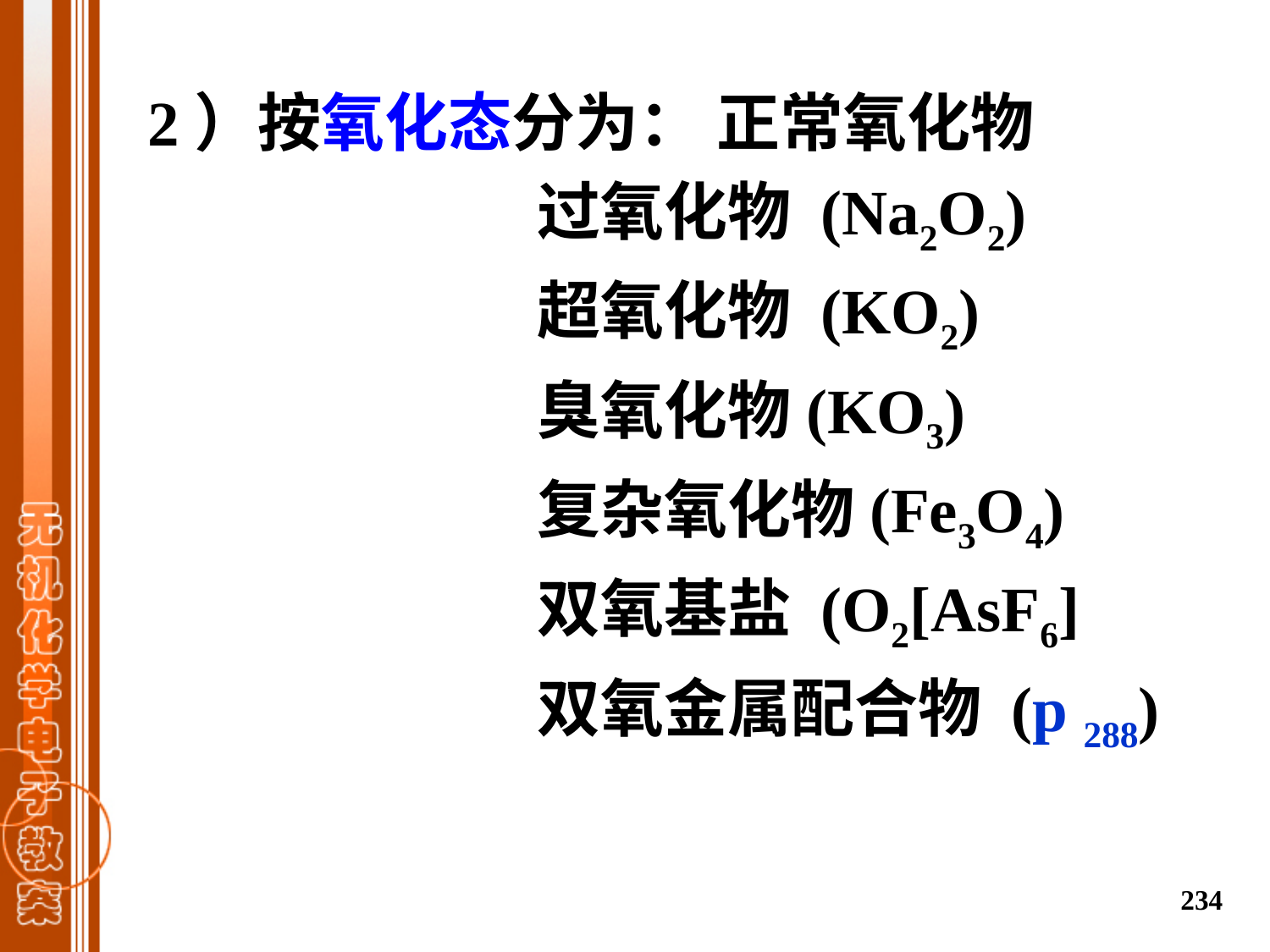

2）按氧化态分为： 正常氧化物
                          过氧化物 (Na2O2)
                          超氧化物 (KO2)
                          臭氧化物(KO3)
                          复杂氧化物(Fe3O4)
                          双氧基盐 (O2[AsF6]
                          双氧金属配合物 (p 288)
234